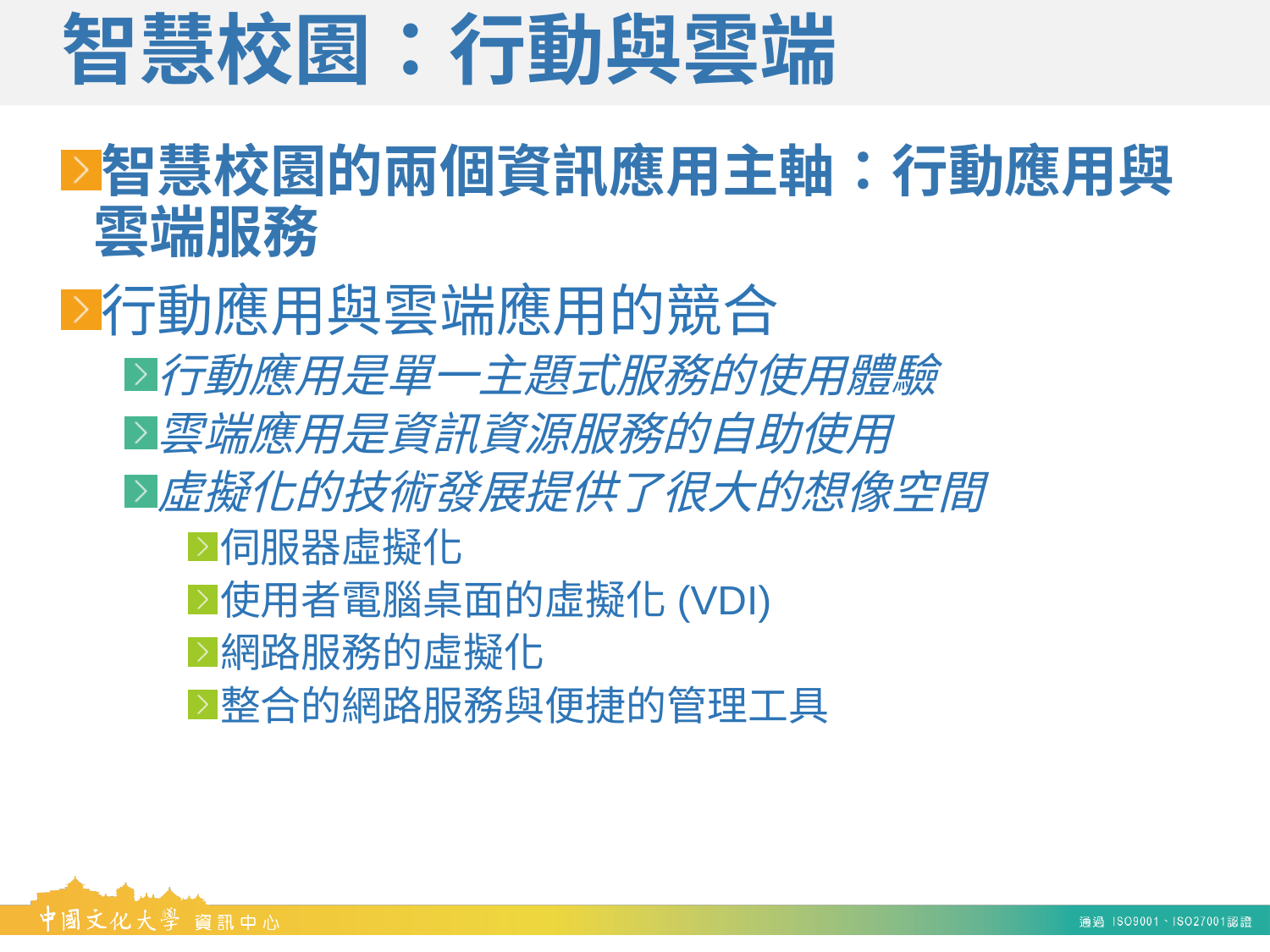

# 智慧校園：行動與雲端
智慧校園的兩個資訊應用主軸：行動應用與雲端服務
行動應用與雲端應用的競合
行動應用是單一主題式服務的使用體驗
雲端應用是資訊資源服務的自助使用
虛擬化的技術發展提供了很大的想像空間
伺服器虛擬化
使用者電腦桌面的虛擬化(VDI)
網路服務的虛擬化
整合的網路服務與便捷的管理工具